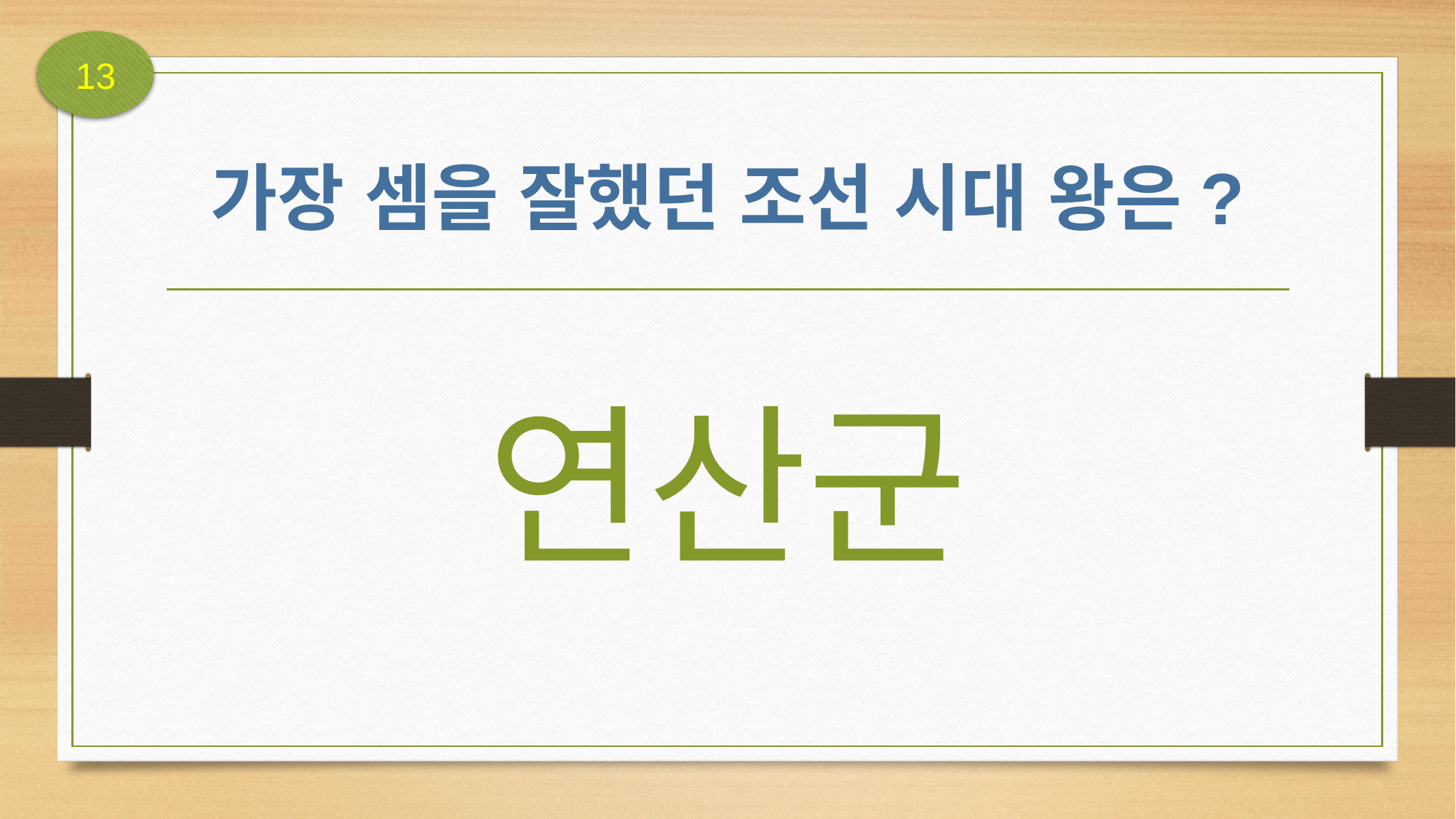

13
# 가장 셈을 잘했던 조선 시대 왕은?
연산군